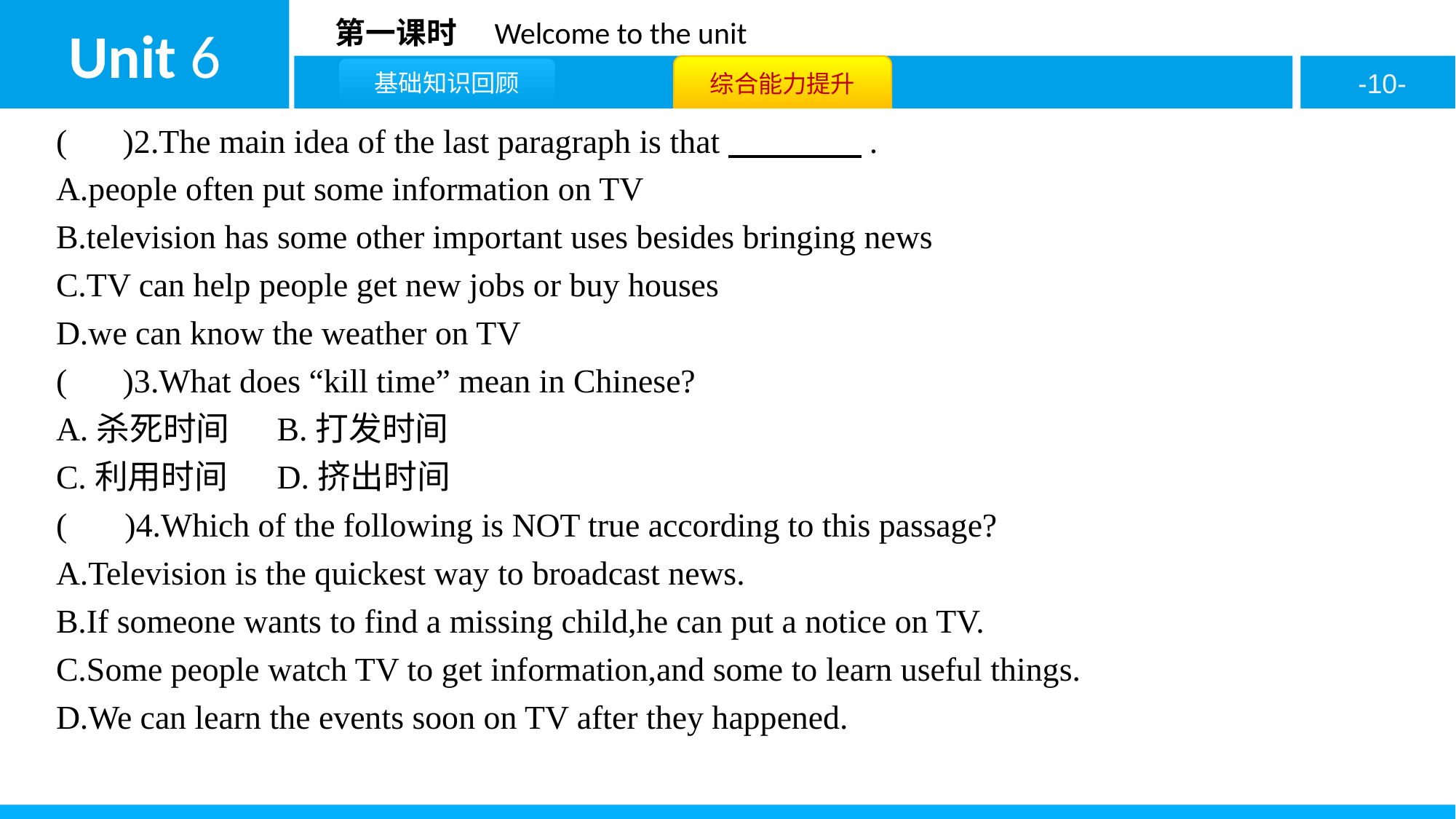

(  B  )2.The main idea of the last paragraph is that　　　　.
A.people often put some information on TV
B.television has some other important uses besides bringing news
C.TV can help people get new jobs or buy houses
D.we can know the weather on TV
(  B  )3.What does “kill time” mean in Chinese?
A.杀死时间	B.打发时间
C.利用时间	D.挤出时间
(  A  )4.Which of the following is NOT true according to this passage?
A.Television is the quickest way to broadcast news.
B.If someone wants to find a missing child,he can put a notice on TV.
C.Some people watch TV to get information,and some to learn useful things.
D.We can learn the events soon on TV after they happened.